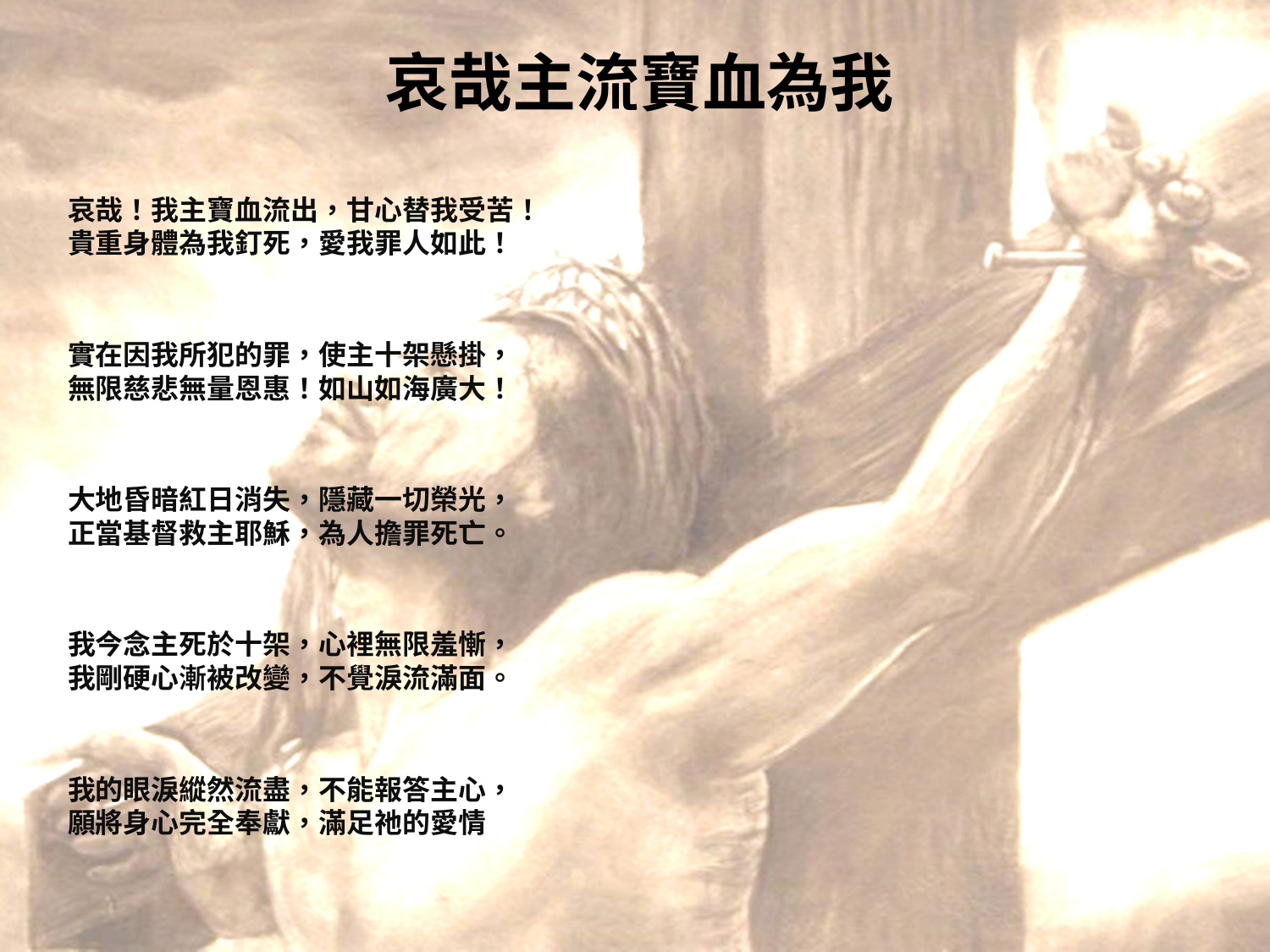

# 哀哉主流寶血為我
哀哉！我主寶血流出，甘心替我受苦！
貴重身體為我釘死，愛我罪人如此！

實在因我所犯的罪，使主十架懸掛，
無限慈悲無量恩惠！如山如海廣大！

大地昏暗紅日消失，隱藏一切榮光，
正當基督救主耶穌，為人擔罪死亡。

我今念主死於十架，心裡無限羞慚，
我剛硬心漸被改變，不覺淚流滿面。

我的眼淚縱然流盡，不能報答主心，
願將身心完全奉獻，滿足祂的愛情